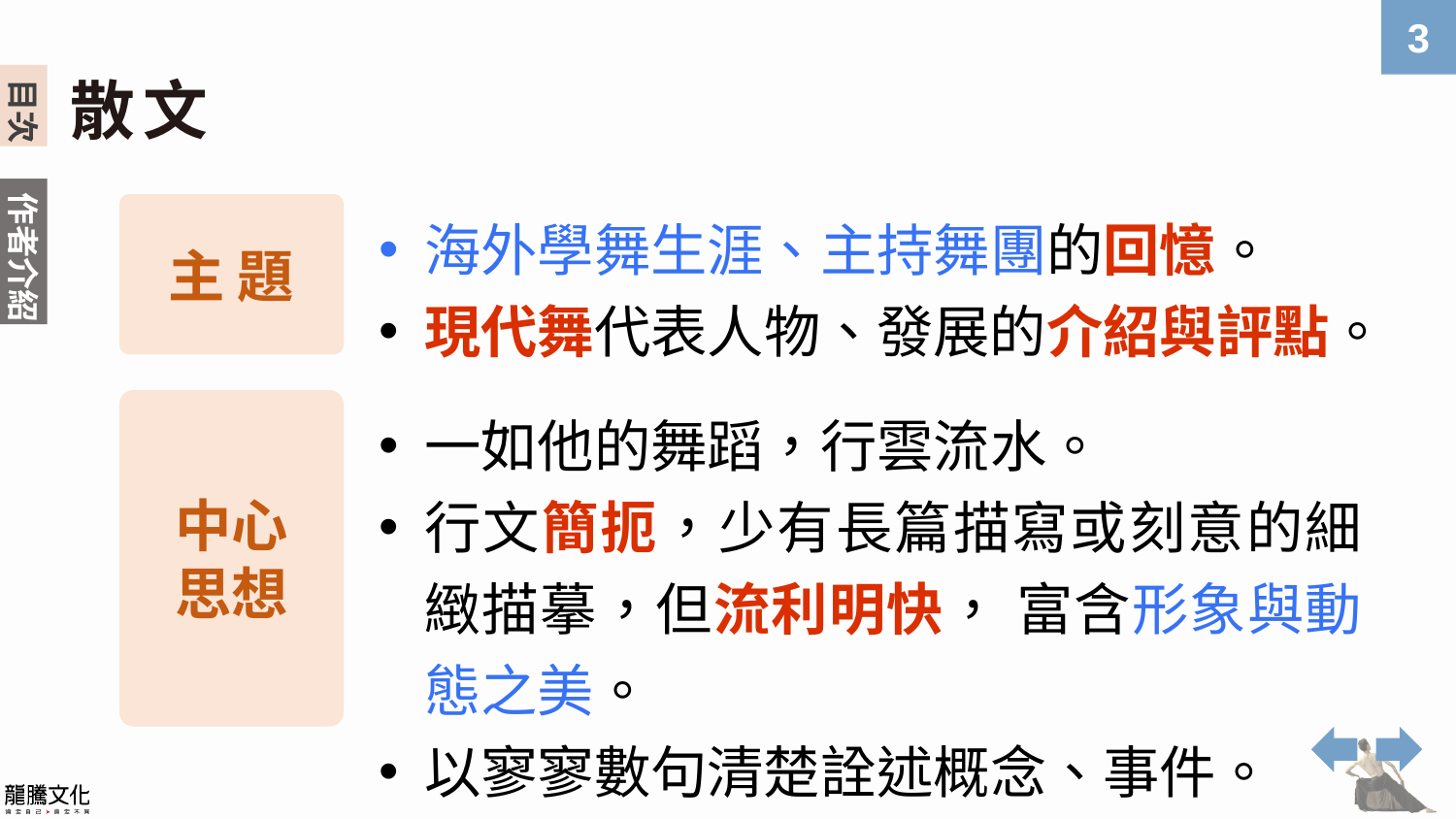

散文
主 題
海外學舞生涯、主持舞團的回憶。
現代舞代表人物、發展的介紹與評點。
中心
思想
一如他的舞蹈，行雲流水。
行文簡扼，少有長篇描寫或刻意的細緻描摹，但流利明快， 富含形象與動態之美。
以寥寥數句清楚詮述概念、事件。